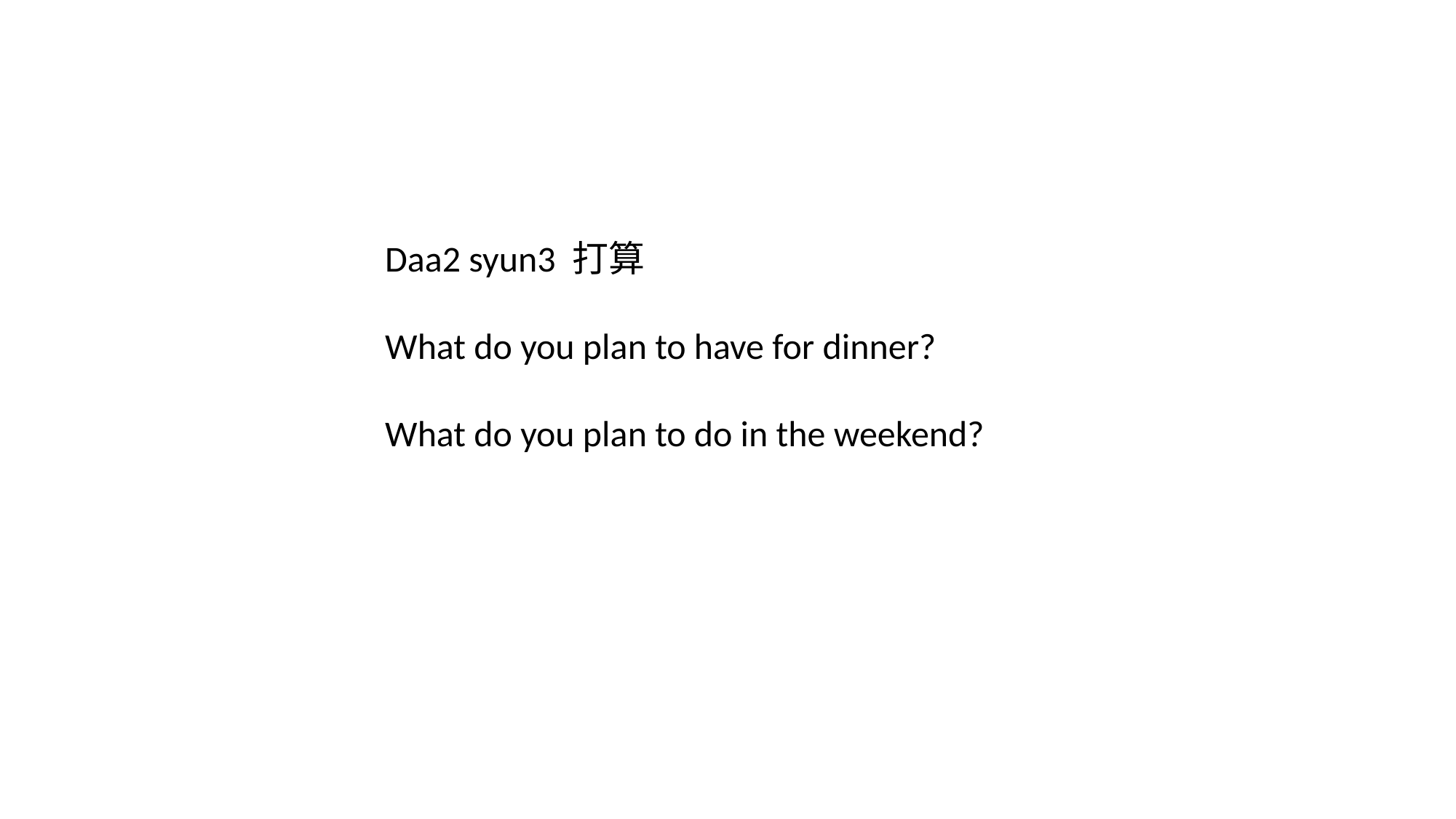

Daa2 syun3 打算

What do you plan to have for dinner?

What do you plan to do in the weekend?